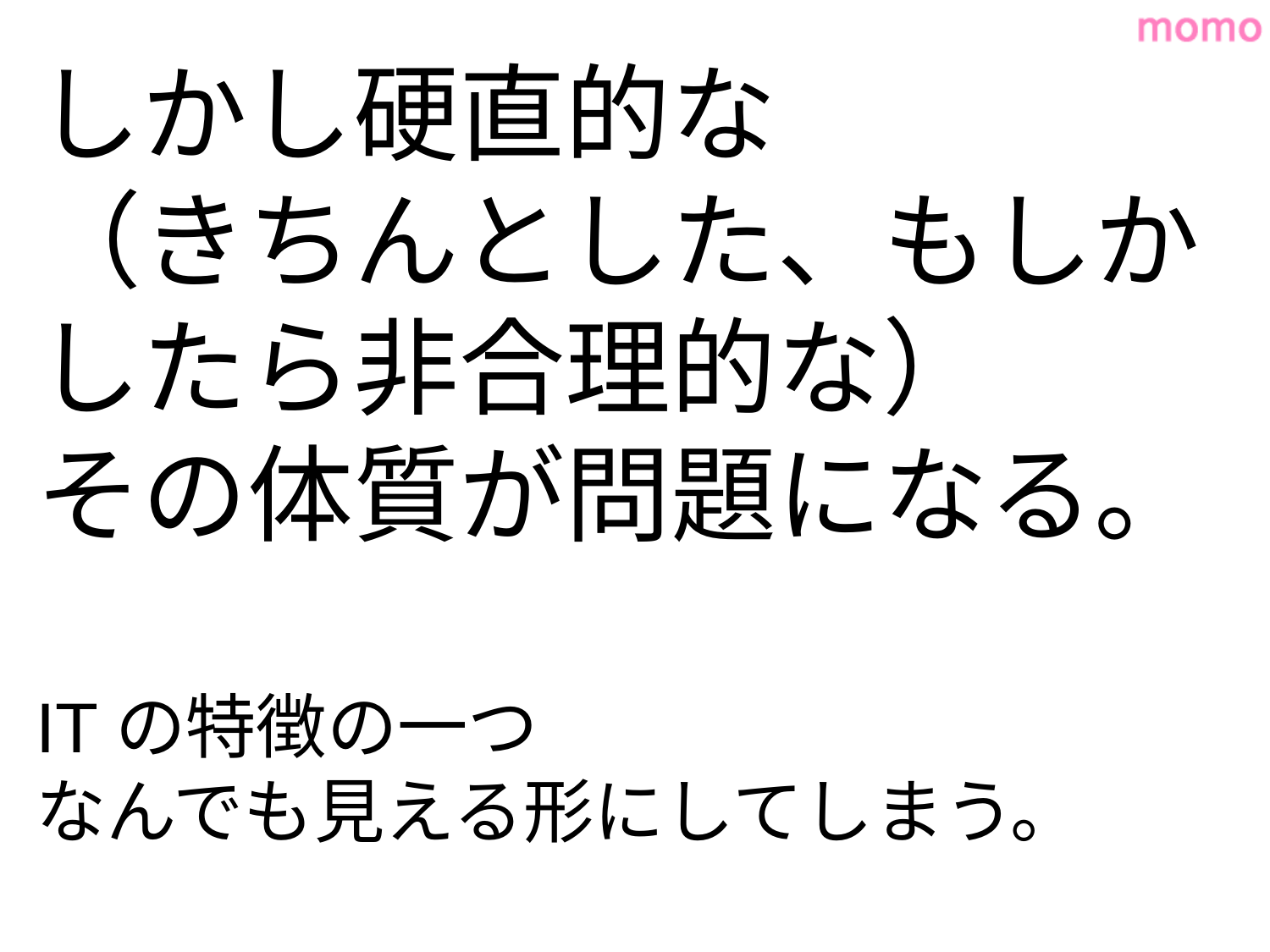

# しかし硬直的な （きちんとした、もしかしたら非合理的な） その体質が問題になる。 ITの特徴の一つ なんでも見える形にしてしまう。